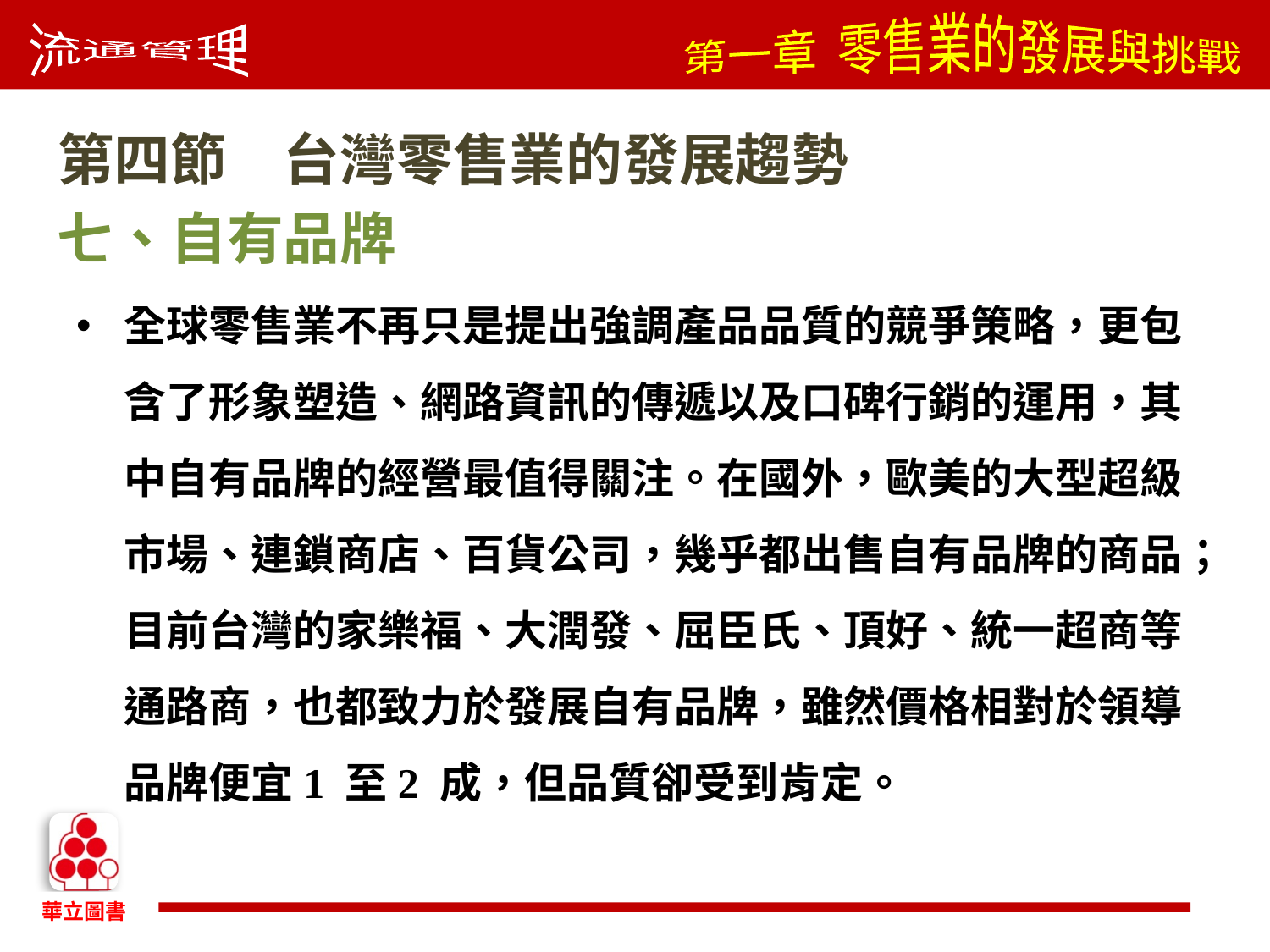

第四節　台灣零售業的發展趨勢
七、自有品牌
全球零售業不再只是提出強調產品品質的競爭策略，更包含了形象塑造、網路資訊的傳遞以及口碑行銷的運用，其中自有品牌的經營最值得關注。在國外，歐美的大型超級市場、連鎖商店、百貨公司，幾乎都出售自有品牌的商品；目前台灣的家樂福、大潤發、屈臣氏、頂好、統一超商等通路商，也都致力於發展自有品牌，雖然價格相對於領導品牌便宜1 至2 成，但品質卻受到肯定。